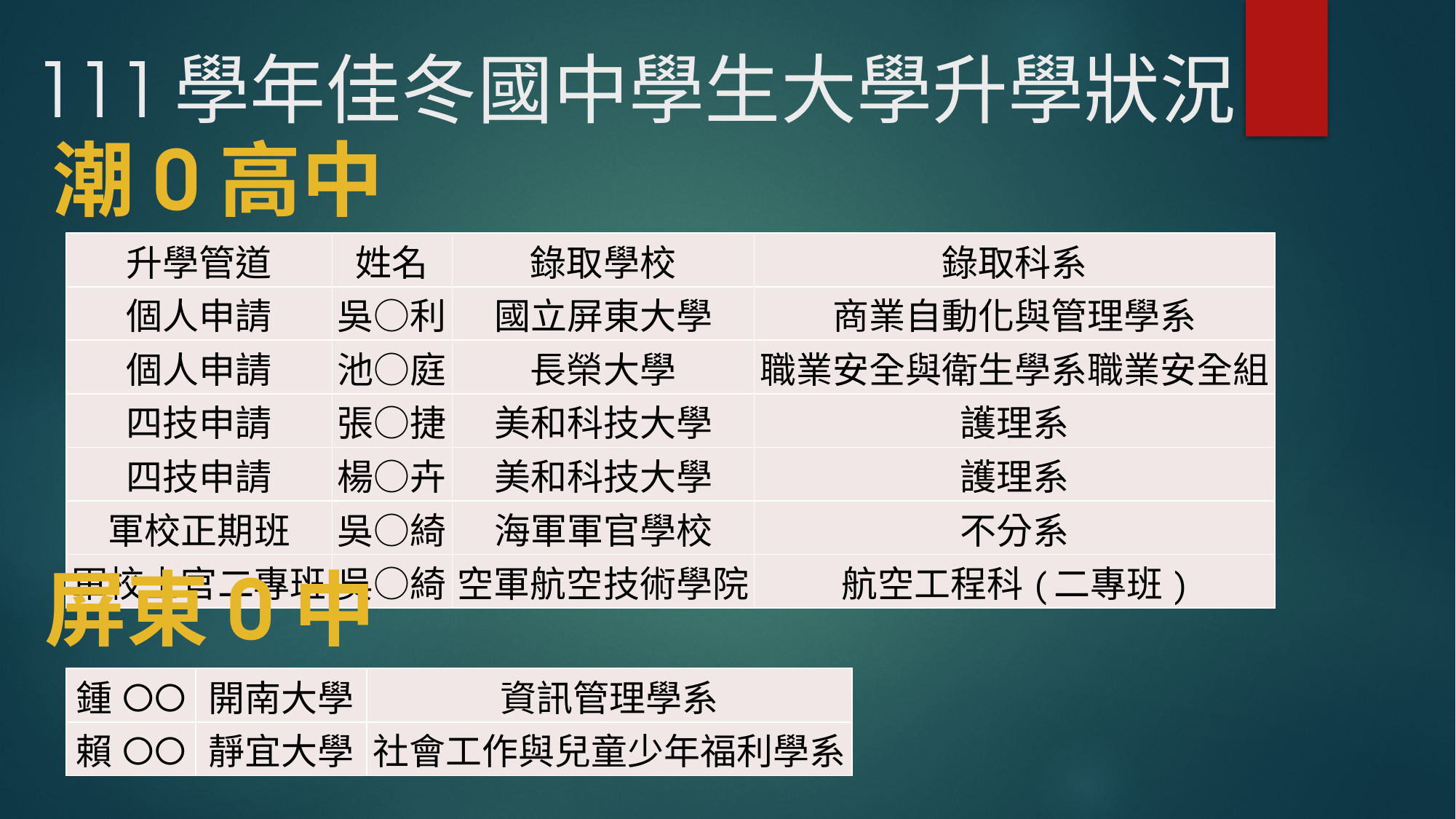

111學年佳冬國中學生大學升學狀況
潮0高中
| 升學管道 | 姓名 | 錄取學校 | 錄取科系 |
| --- | --- | --- | --- |
| 個人申請 | 吳○利 | 國立屏東大學 | 商業自動化與管理學系 |
| 個人申請 | 池○庭 | 長榮大學 | 職業安全與衛生學系職業安全組 |
| 四技申請 | 張○捷 | 美和科技大學 | 護理系 |
| 四技申請 | 楊○卉 | 美和科技大學 | 護理系 |
| 軍校正期班 | 吳○綺 | 海軍軍官學校 | 不分系 |
| 軍校士官二專班 | 吳○綺 | 空軍航空技術學院 | 航空工程科(二專班) |
屏東0中
| 鍾OO | 開南大學 | 資訊管理學系 |
| --- | --- | --- |
| 賴OO | 靜宜大學 | 社會工作與兒童少年福利學系 |